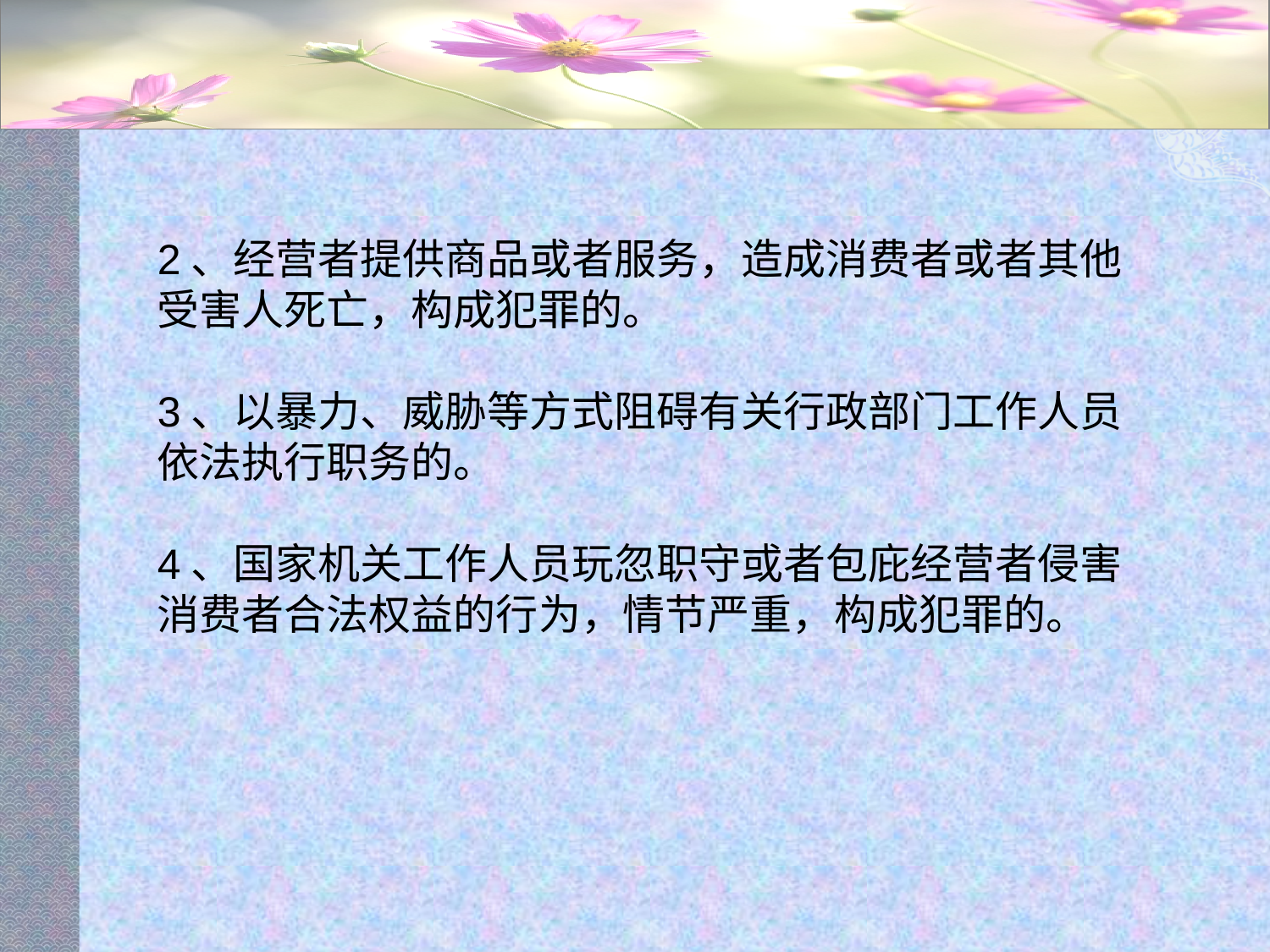

#
2、经营者提供商品或者服务，造成消费者或者其他受害人死亡，构成犯罪的。

3、以暴力、威胁等方式阻碍有关行政部门工作人员依法执行职务的。

4、国家机关工作人员玩忽职守或者包庇经营者侵害消费者合法权益的行为，情节严重，构成犯罪的。